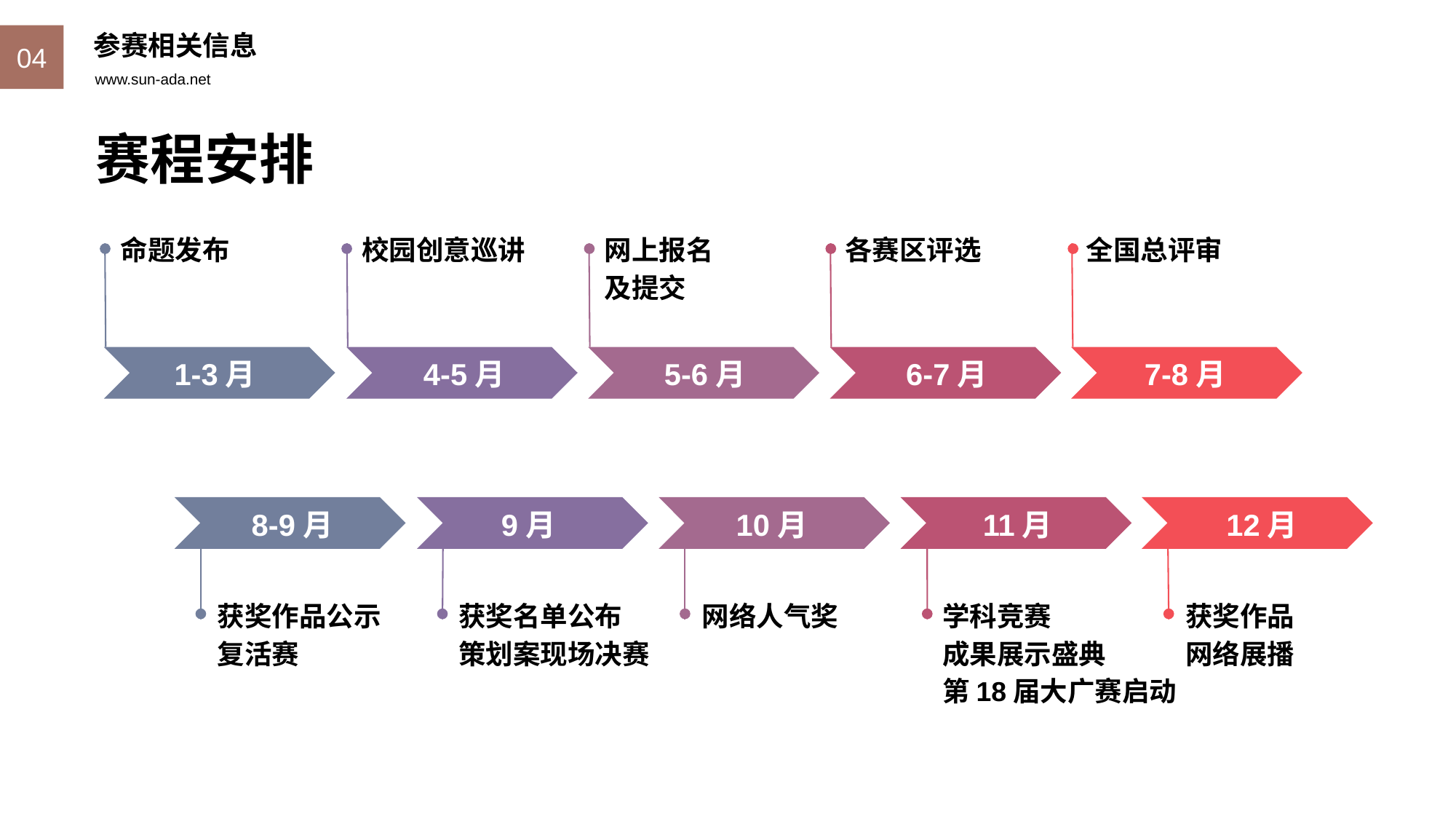

参赛相关信息
04
赛程安排
校园创意巡讲
网上报名
及提交
各赛区评选
全国总评审
命题发布

1-3月
4-5月
5-6月
6-7月
7-8月

8-9月
9月
10月
11月
12月
获奖作品公示
复活赛
获奖名单公布
策划案现场决赛
网络人气奖
学科竞赛
成果展示盛典
第18届大广赛启动
获奖作品
网络展播